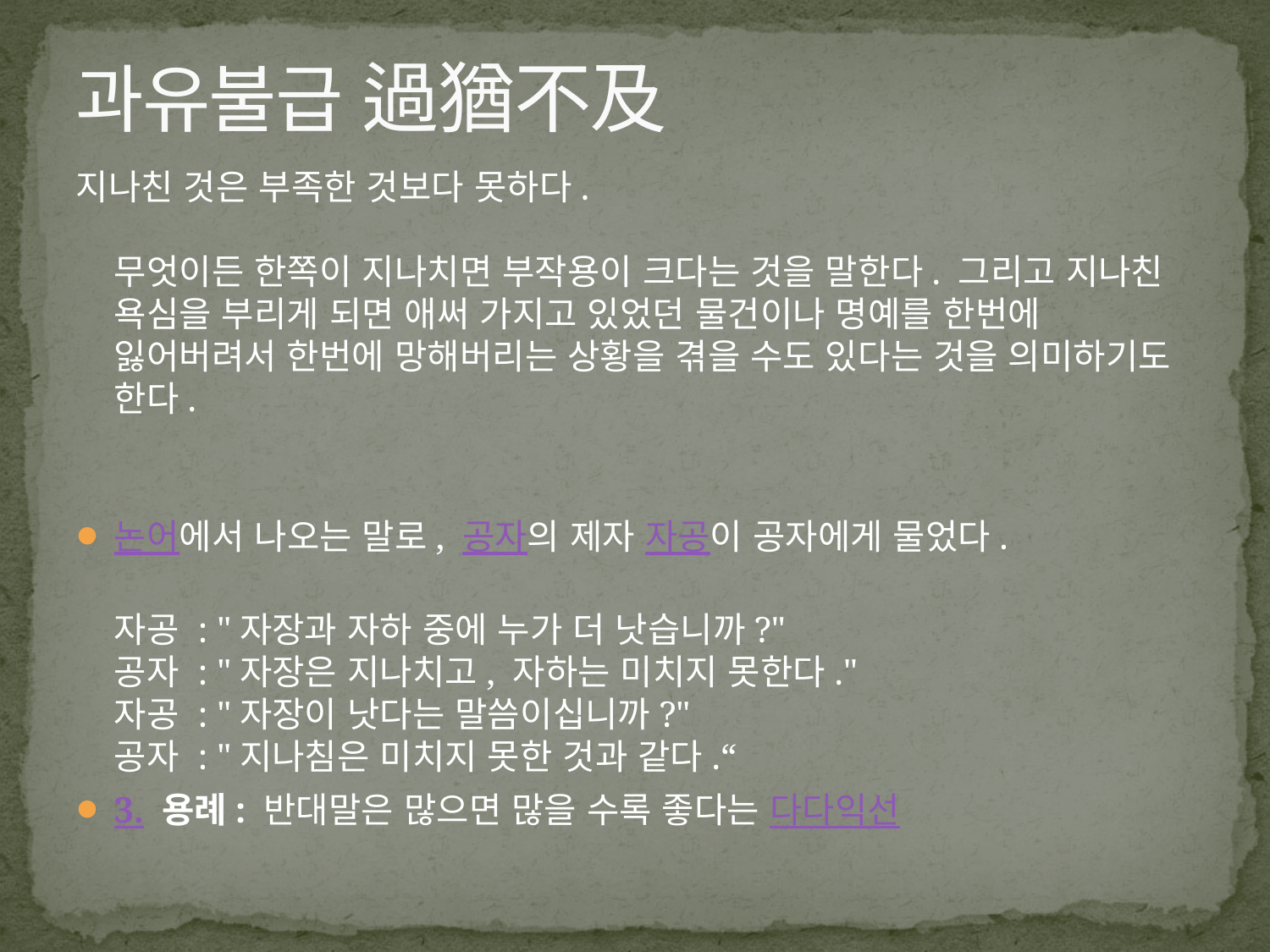

# 과유불급 過猶不及
지나친 것은 부족한 것보다 못하다.
무엇이든 한쪽이 지나치면 부작용이 크다는 것을 말한다. 그리고 지나친 욕심을 부리게 되면 애써 가지고 있었던 물건이나 명예를 한번에 잃어버려서 한번에 망해버리는 상황을 겪을 수도 있다는 것을 의미하기도 한다.
논어에서 나오는 말로, 공자의 제자 자공이 공자에게 물었다.
자공 : "자장과 자하 중에 누가 더 낫습니까?"
공자 : "자장은 지나치고, 자하는 미치지 못한다."
자공 : "자장이 낫다는 말씀이십니까?"
공자 : "지나침은 미치지 못한 것과 같다.“
3. 용례: 반대말은 많으면 많을 수록 좋다는 다다익선